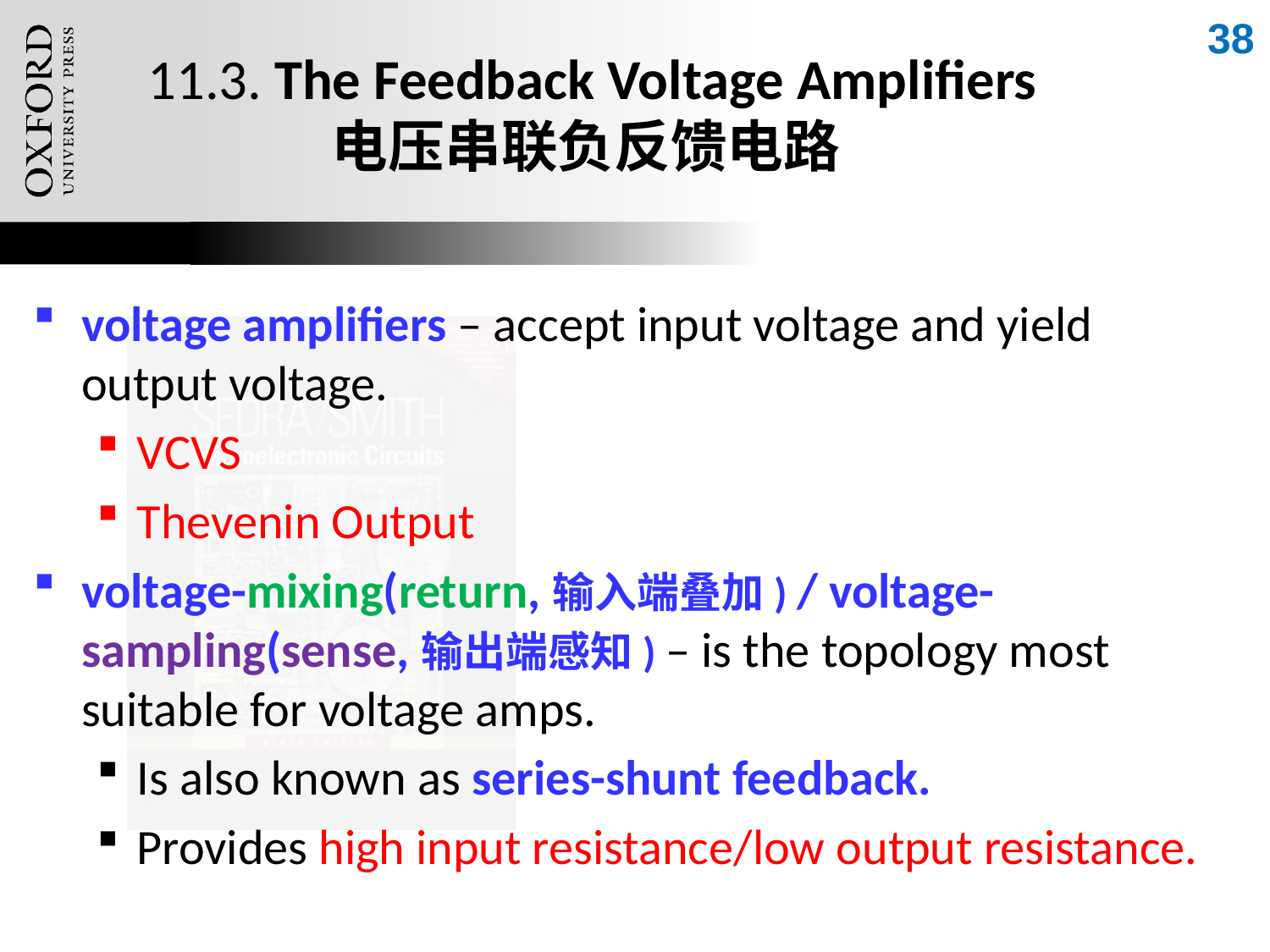

38
# 11.3. The Feedback Voltage Amplifiers 电压串联负反馈电路
voltage amplifiers – accept input voltage and yield output voltage.
VCVS
Thevenin Output
voltage-mixing(return,输入端叠加) / voltage-sampling(sense,输出端感知) – is the topology most suitable for voltage amps.
Is also known as series-shunt feedback.
Provides high input resistance/low output resistance.